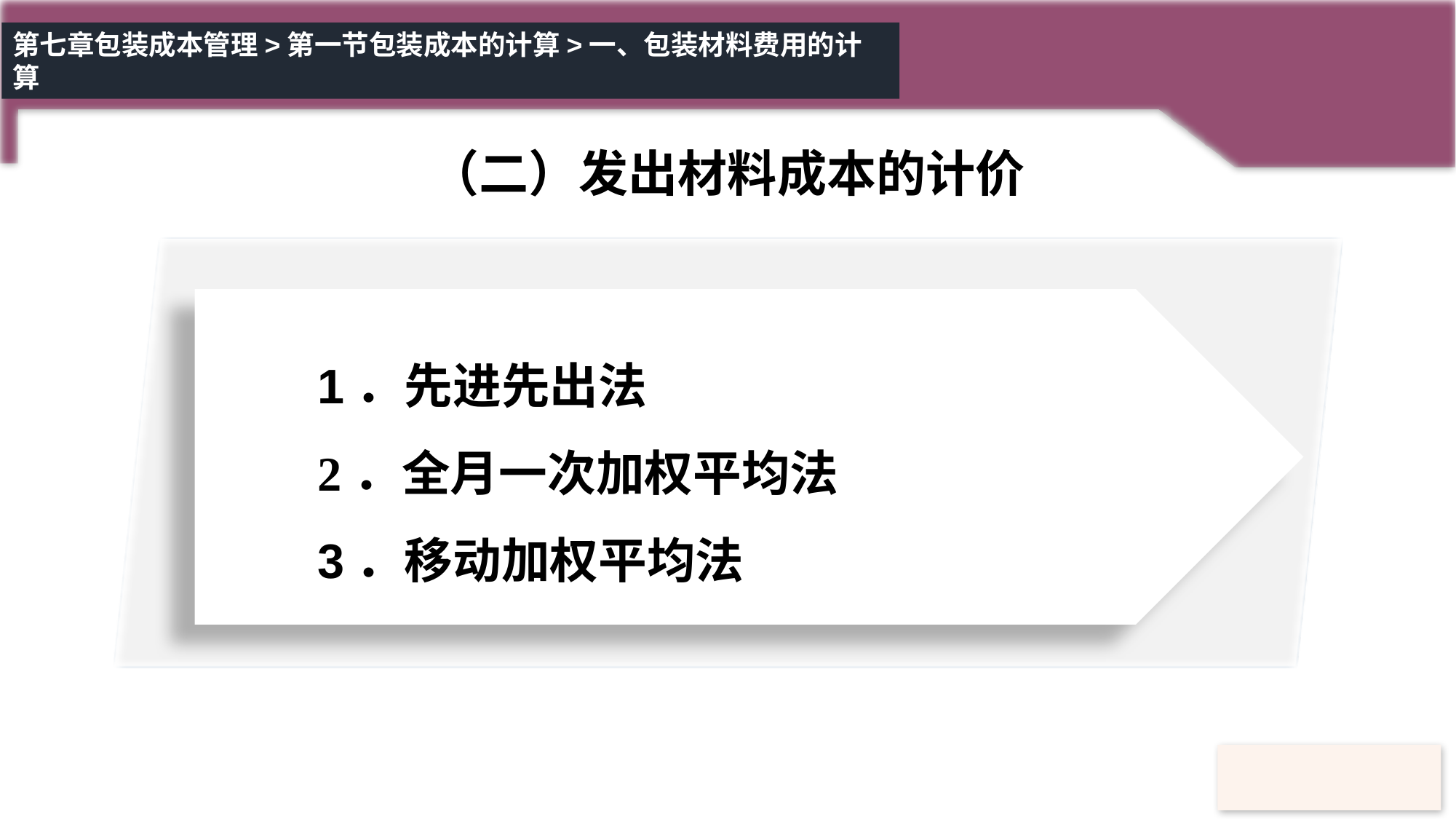

第七章包装成本管理>第一节包装成本的计算>一、包装材料费用的计算
# （二）发出材料成本的计价
1．先进先出法
2．全月一次加权平均法
3．移动加权平均法